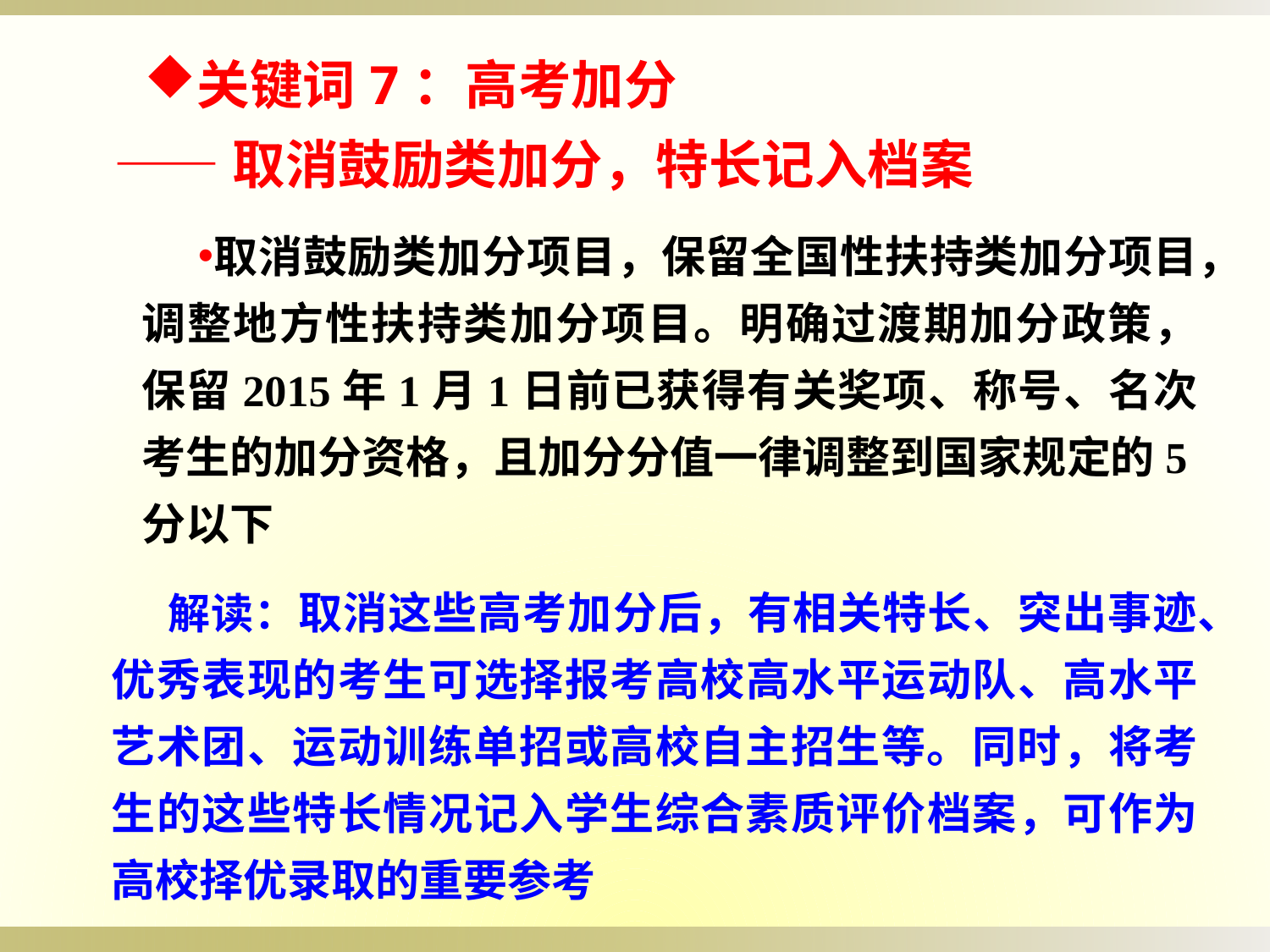

关键词7：高考加分
——取消鼓励类加分，特长记入档案
取消鼓励类加分项目，保留全国性扶持类加分项目，调整地方性扶持类加分项目。明确过渡期加分政策，保留2015年1月1日前已获得有关奖项、称号、名次考生的加分资格，且加分分值一律调整到国家规定的5分以下
解读：取消这些高考加分后，有相关特长、突出事迹、优秀表现的考生可选择报考高校高水平运动队、高水平艺术团、运动训练单招或高校自主招生等。同时，将考生的这些特长情况记入学生综合素质评价档案，可作为高校择优录取的重要参考